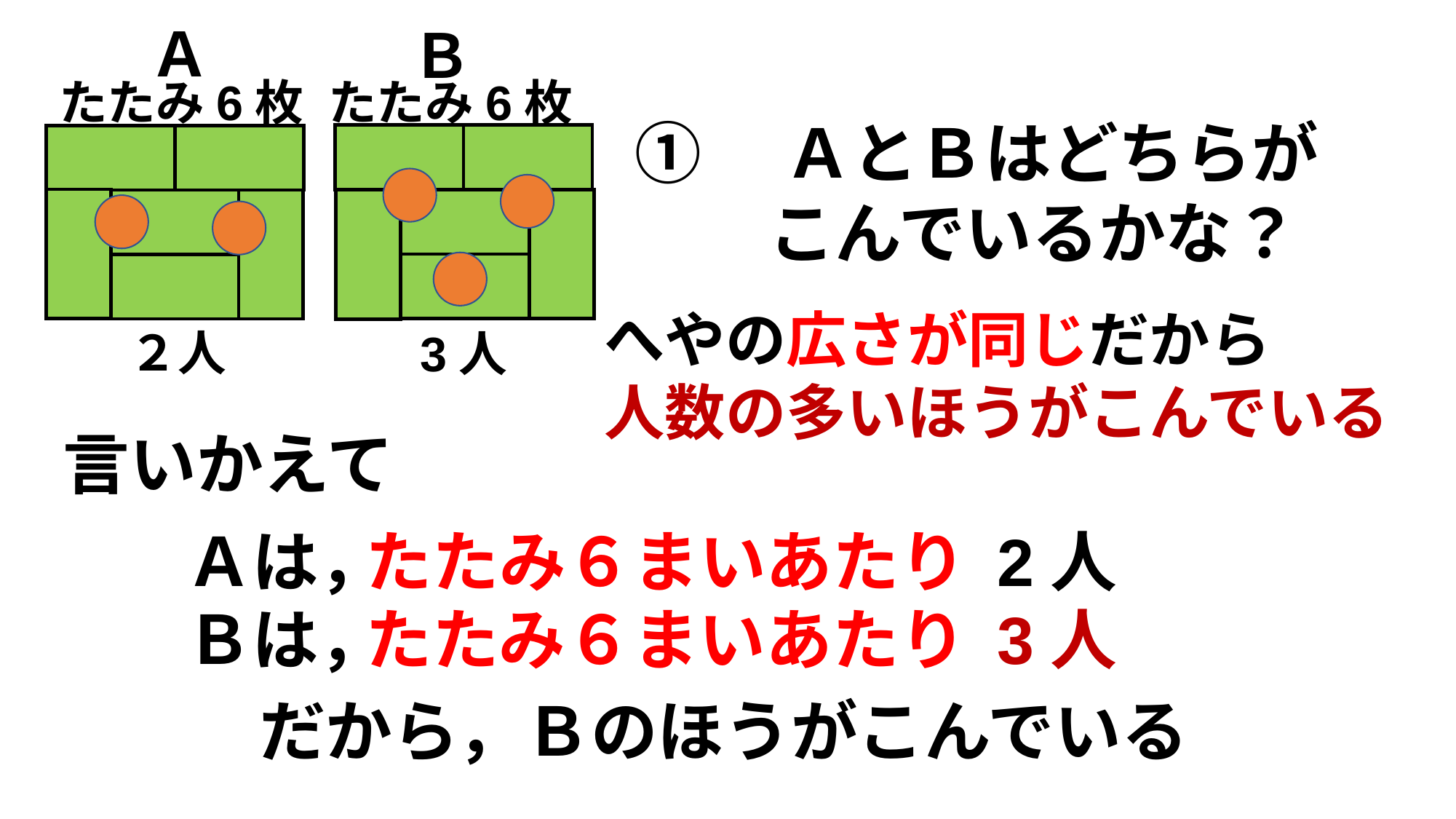

Ａ
Ｂ
たたみ6枚
たたみ6枚
①　ＡとＢはどちらが
　　こんでいるかな？

へやの広さが同じだから
人数の多いほうがこんでいる
２人
3人
言いかえて
Ａは，
たたみ６まいあたり
2人
Ｂは，
たたみ６まいあたり
3人
だから，Ｂのほうがこんでいる